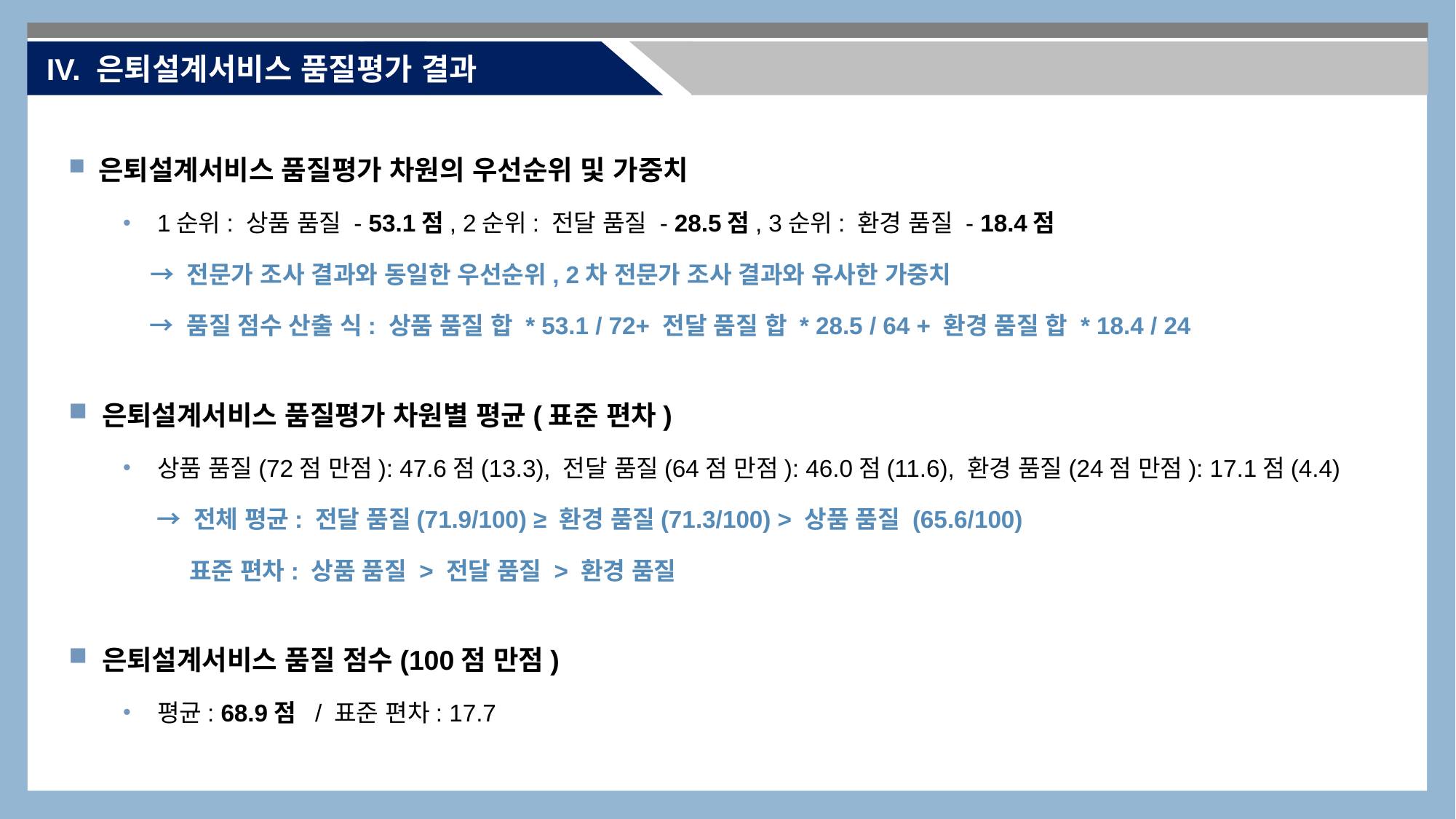

IV. 은퇴설계서비스 품질평가 결과

 은퇴설계서비스 품질평가 차원의 우선순위 및 가중치
1순위: 상품 품질 - 53.1점, 2순위: 전달 품질 - 28.5점, 3순위: 환경 품질 - 18.4점
    → 전문가 조사 결과와 동일한 우선순위, 2차 전문가 조사 결과와 유사한 가중치
    → 품질 점수 산출 식: 상품 품질 합 * 53.1 / 72+ 전달 품질 합 * 28.5 / 64 + 환경 품질 합 * 18.4 / 24

 은퇴설계서비스 품질평가 차원별 평균(표준 편차)
상품 품질(72점 만점): 47.6점(13.3), 전달 품질(64점 만점): 46.0점(11.6), 환경 품질(24점 만점): 17.1점(4.4)
     → 전체 평균: 전달 품질(71.9/100) ≥ 환경 품질(71.3/100) > 상품 품질 (65.6/100)
         표준 편차: 상품 품질 > 전달 품질 > 환경 품질

 은퇴설계서비스 품질 점수(100점 만점)
평균: 68.9점  / 표준 편차: 17.7